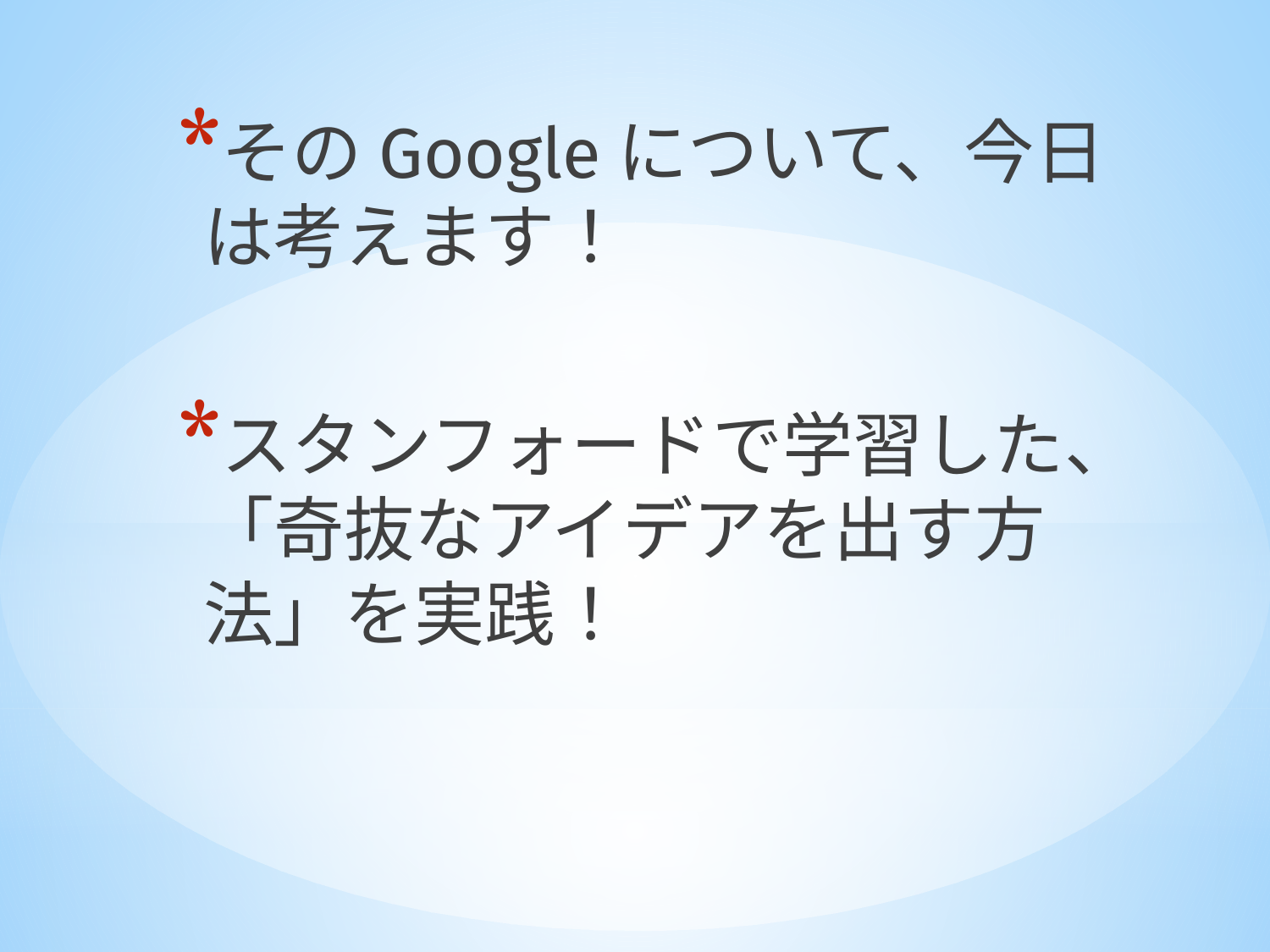

そのGoogleについて、今日は考えます！

スタンフォードで学習した、「奇抜なアイデアを出す方法」を実践！